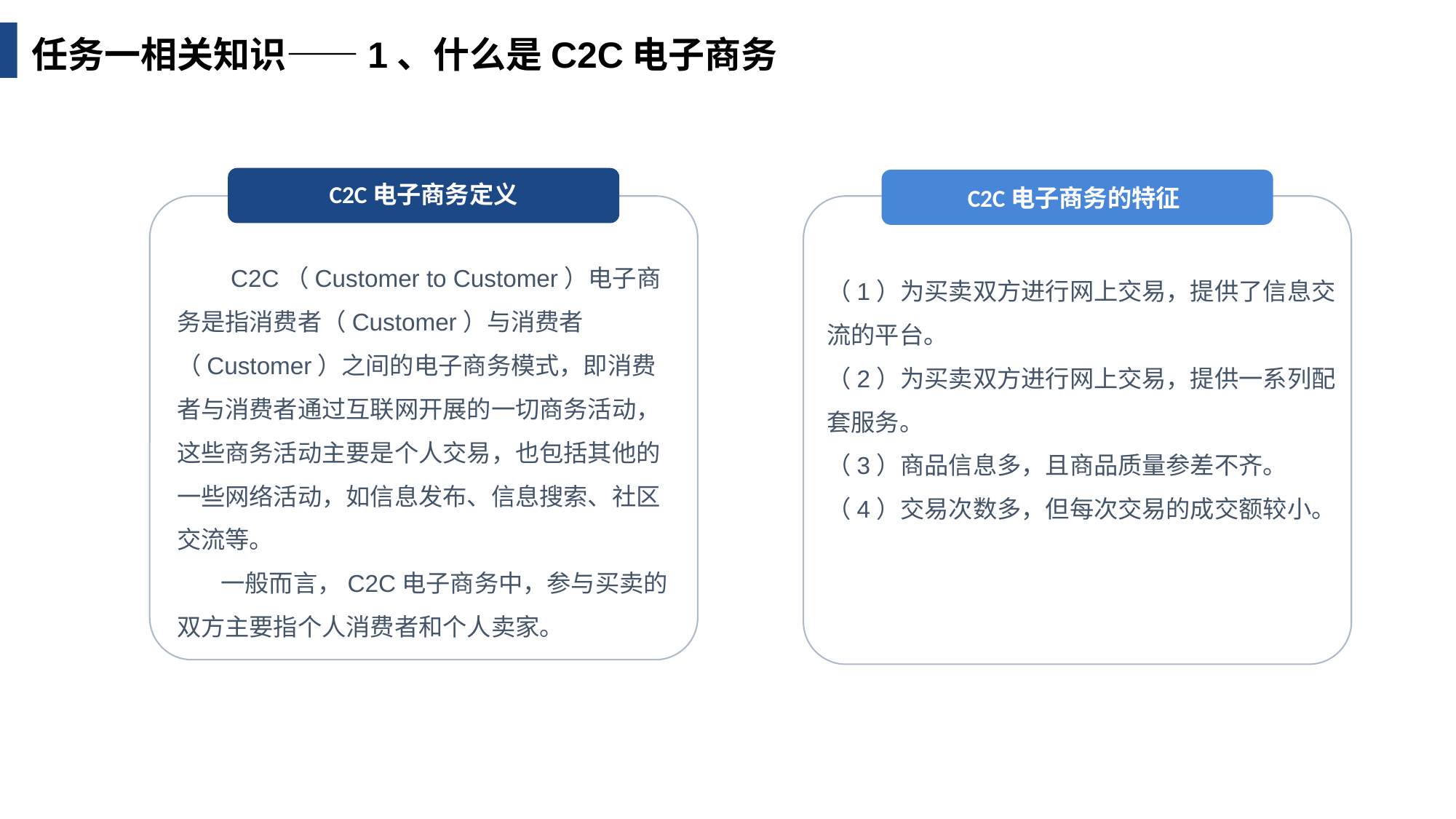

任务一相关知识——1、什么是C2C电子商务

C2C电子商务定义
C2C电子商务的特征

        C2C（Customer to Customer）电子商务是指消费者（Customer）与消费者（Customer）之间的电子商务模式，即消费者与消费者通过互联网开展的一切商务活动，这些商务活动主要是个人交易，也包括其他的一些网络活动，如信息发布、信息搜索、社区交流等。
       一般而言，C2C电子商务中，参与买卖的双方主要指个人消费者和个人卖家。
（1）为买卖双方进行网上交易，提供了信息交流的平台。
（2）为买卖双方进行网上交易，提供一系列配套服务。
（3）商品信息多，且商品质量参差不齐。
（4）交易次数多，但每次交易的成交额较小。